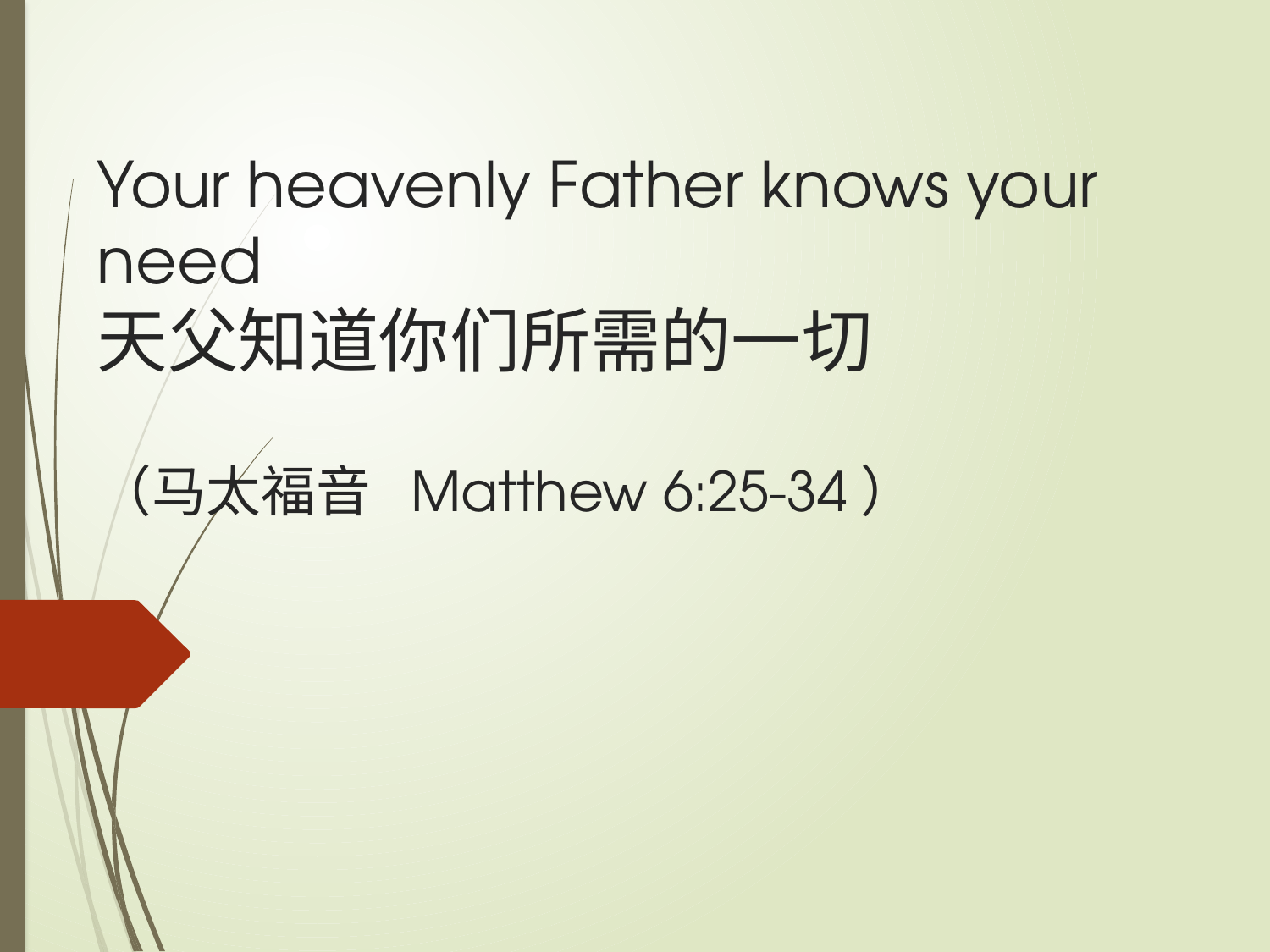

# Your heavenly Father knows your need 天父知道你们所需的一切 （马太福音 Matthew 6:25-34）